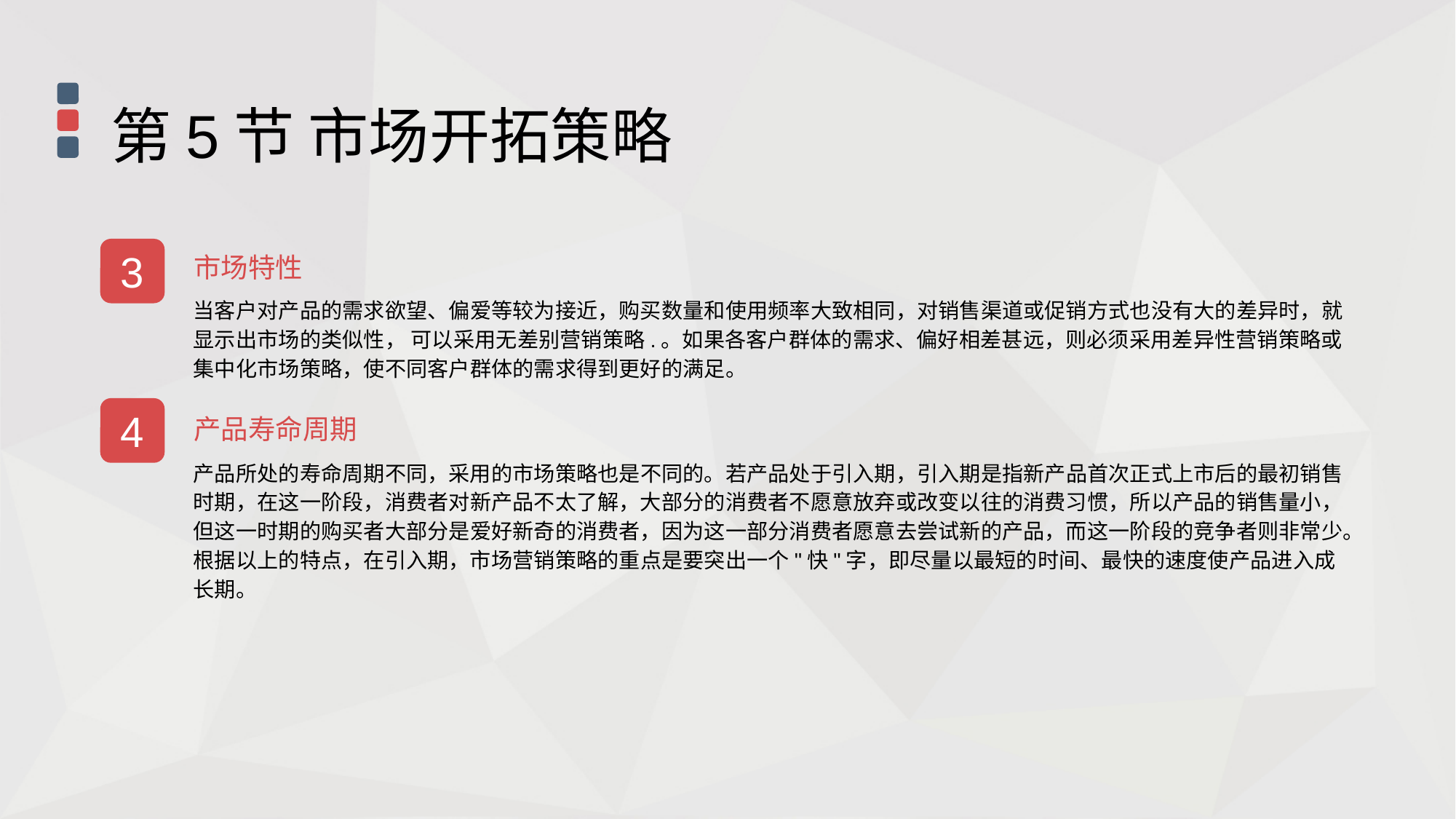

第5节 市场开拓策略
3
市场特性
当客户对产品的需求欲望、偏爱等较为接近，购买数量和使用频率大致相同，对销售渠道或促销方式也没有大的差异时，就显示出市场的类似性， 可以采用无差别营销策略.。如果各客户群体的需求、偏好相差甚远，则必须采用差异性营销策略或集中化市场策略，使不同客户群体的需求得到更好的满足。
4
产品寿命周期
产品所处的寿命周期不同，采用的市场策略也是不同的。若产品处于引入期，引入期是指新产品首次正式上市后的最初销售时期，在这一阶段，消费者对新产品不太了解，大部分的消费者不愿意放弃或改变以往的消费习惯，所以产品的销售量小，但这一时期的购买者大部分是爱好新奇的消费者，因为这一部分消费者愿意去尝试新的产品，而这一阶段的竞争者则非常少。根据以上的特点，在引入期，市场营销策略的重点是要突出一个"快"字，即尽量以最短的时间、最快的速度使产品进入成长期。